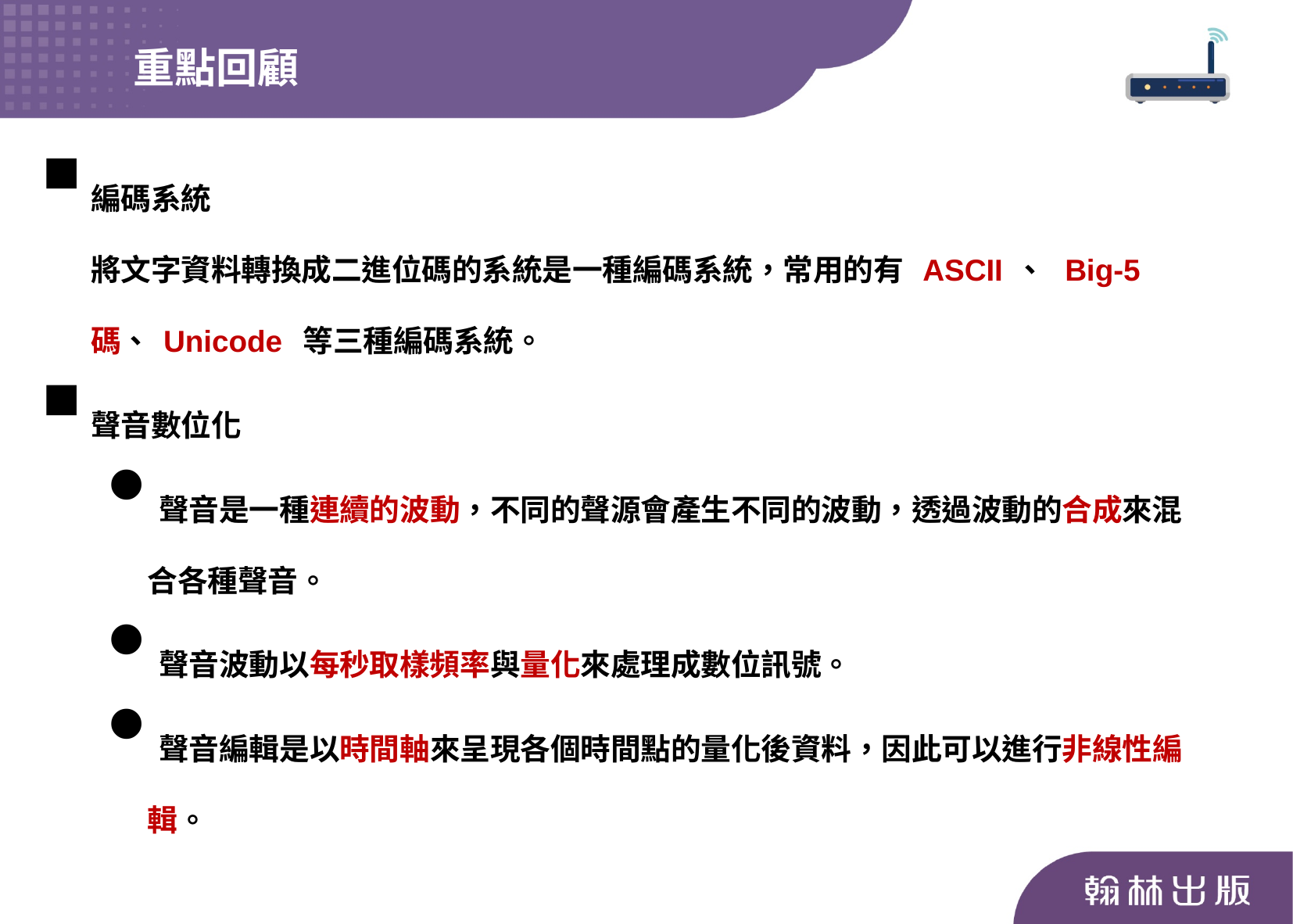

重點回顧
編碼系統
將文字資料轉換成二進位碼的系統是一種編碼系統，常用的有 ASCII、 Big-5 碼、Unicode 等三種編碼系統。
聲音數位化
聲音是一種連續的波動，不同的聲源會產生不同的波動，透過波動的合成來混合各種聲音。
聲音波動以每秒取樣頻率與量化來處理成數位訊號。
聲音編輯是以時間軸來呈現各個時間點的量化後資料，因此可以進行非線性編輯。